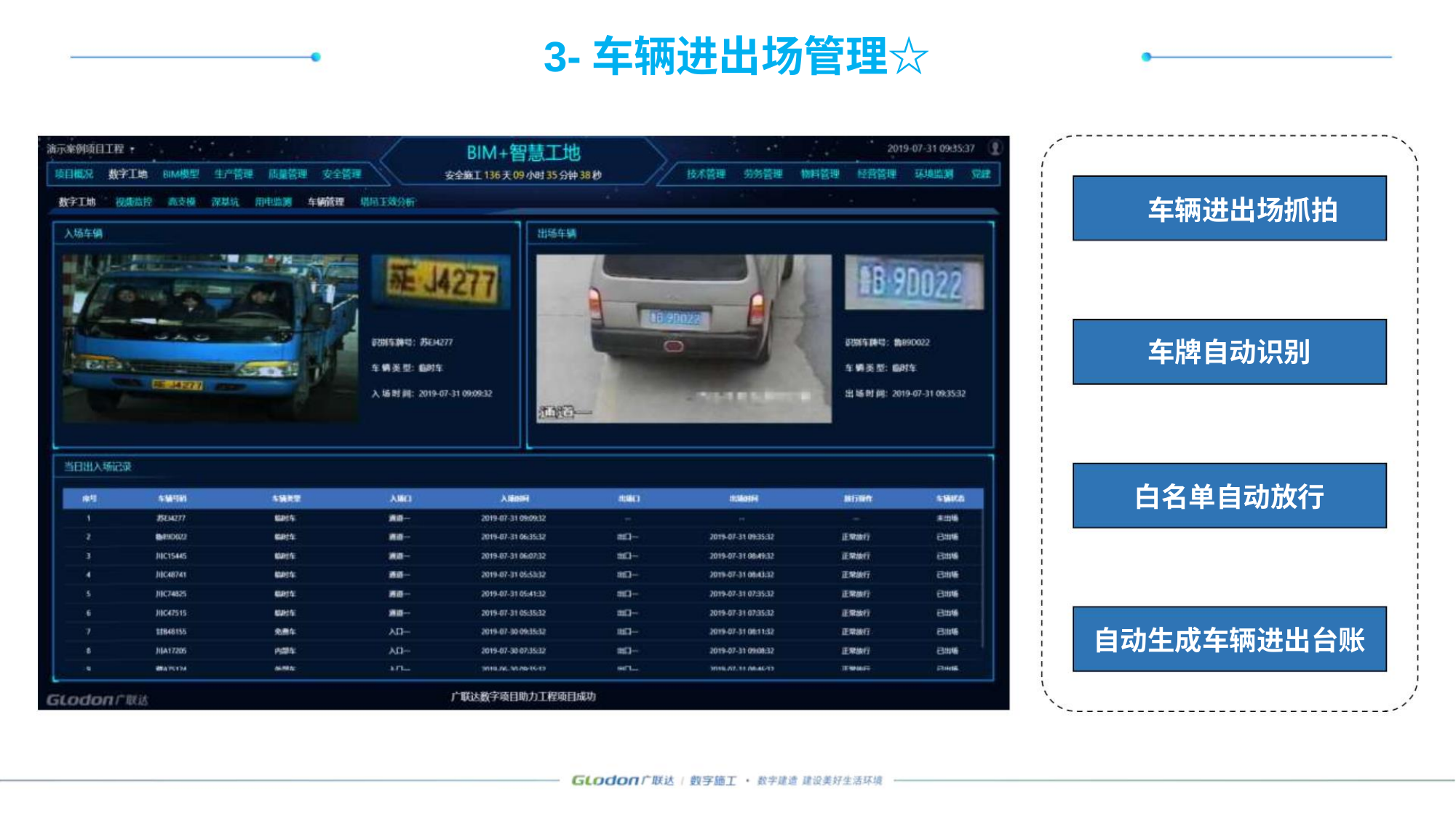

3-车辆进出场管理☆
车辆进出场抓拍
车牌自动识别
白名单自动放行
自动生成车辆进出台账